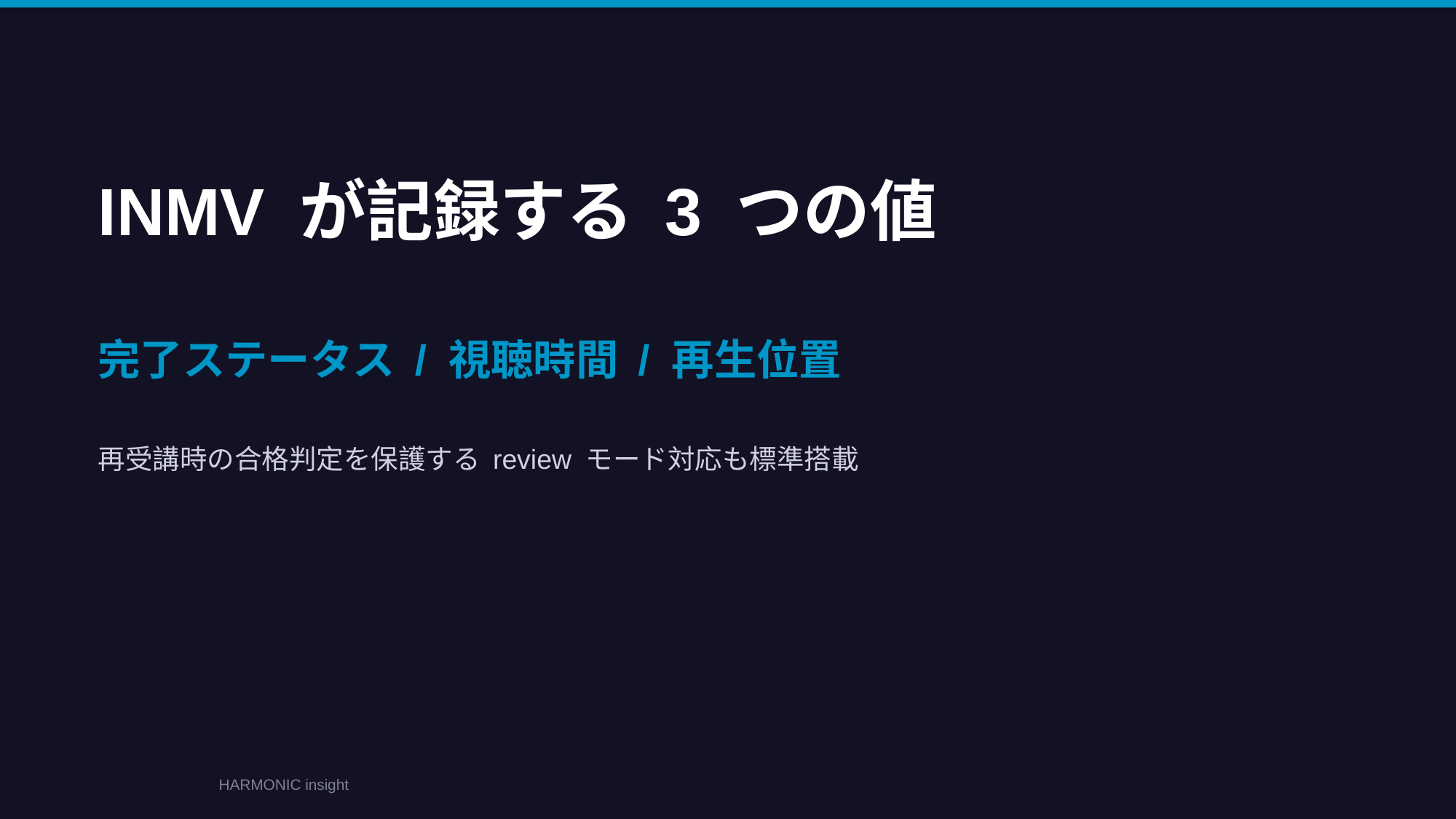

INMV が記録する 3 つの値
完了ステータス / 視聴時間 / 再生位置
再受講時の合格判定を保護する review モード対応も標準搭載
HARMONIC insight